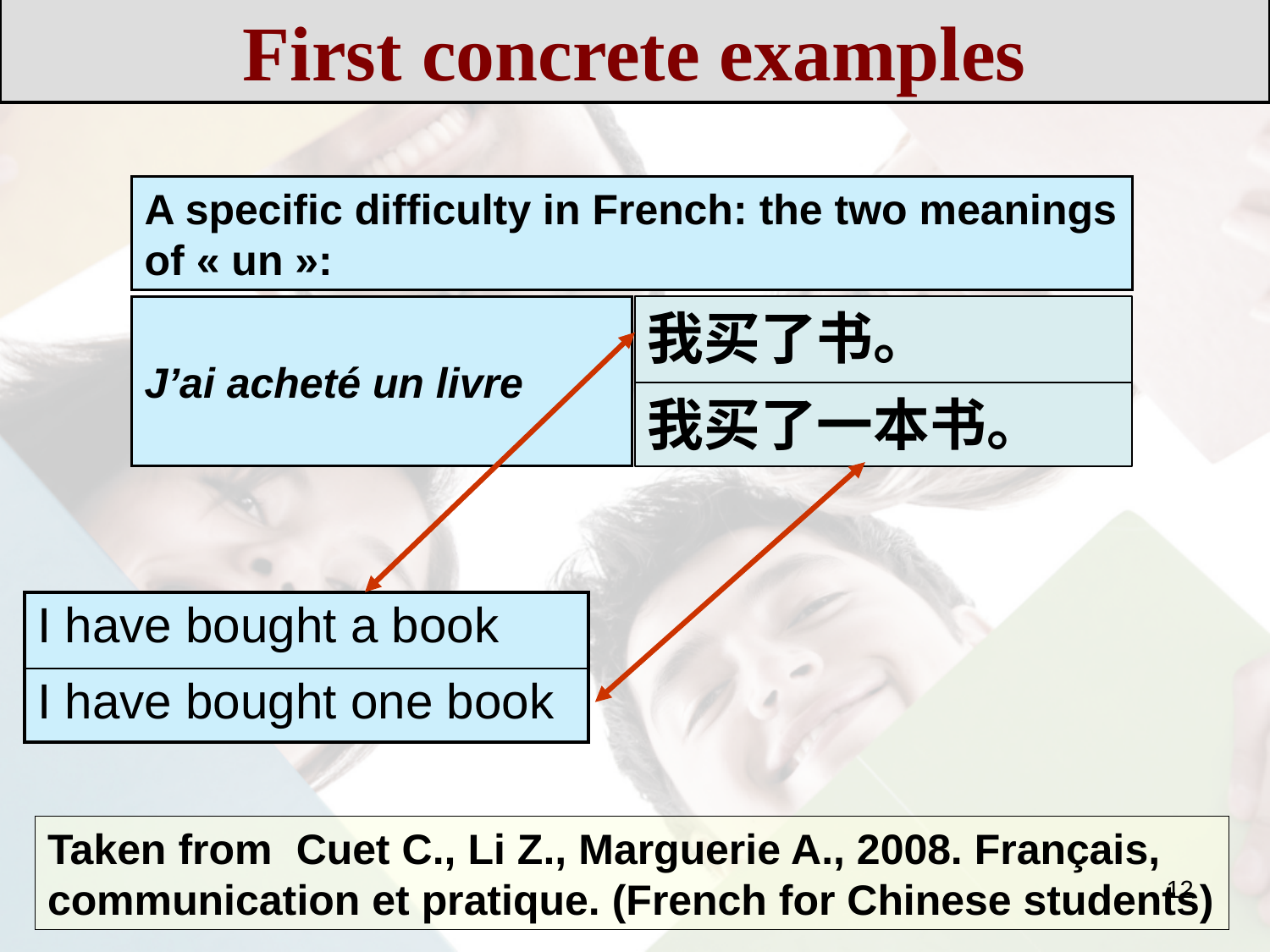

First concrete examples
A specific difficulty in French: the two meanings of « un »:
J’ai acheté un livre
我买了书。
我买了一本书。

| I have bought a book |
| --- |
| I have bought one book |
Taken from  Cuet C., Li Z., Marguerie A., 2008. Français, communication et pratique. (French for Chinese students)
12